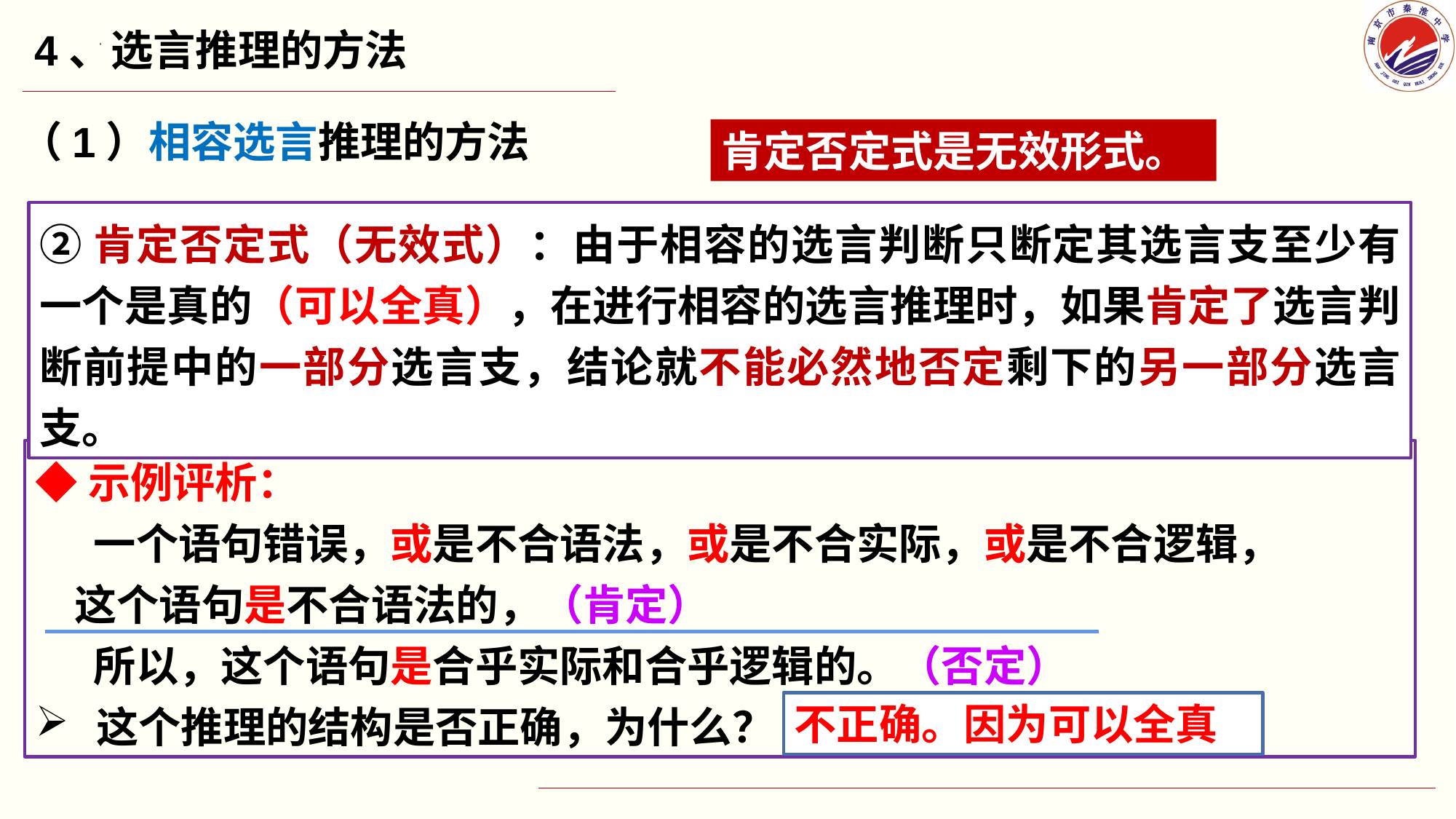

4、选言推理的方法
（1）相容选言推理的方法
肯定否定式是无效形式。
②肯定否定式（无效式）：由于相容的选言判断只断定其选言支至少有一个是真的（可以全真），在进行相容的选言推理时，如果肯定了选言判断前提中的一部分选言支，结论就不能必然地否定剩下的另一部分选言支。
◆示例评析：
     一个语句错误，或是不合语法，或是不合实际，或是不合逻辑，
   这个语句是不合语法的，（肯定）
     所以，这个语句是合乎实际和合乎逻辑的。（否定）
 这个推理的结构是否正确，为什么？
不正确。因为可以全真